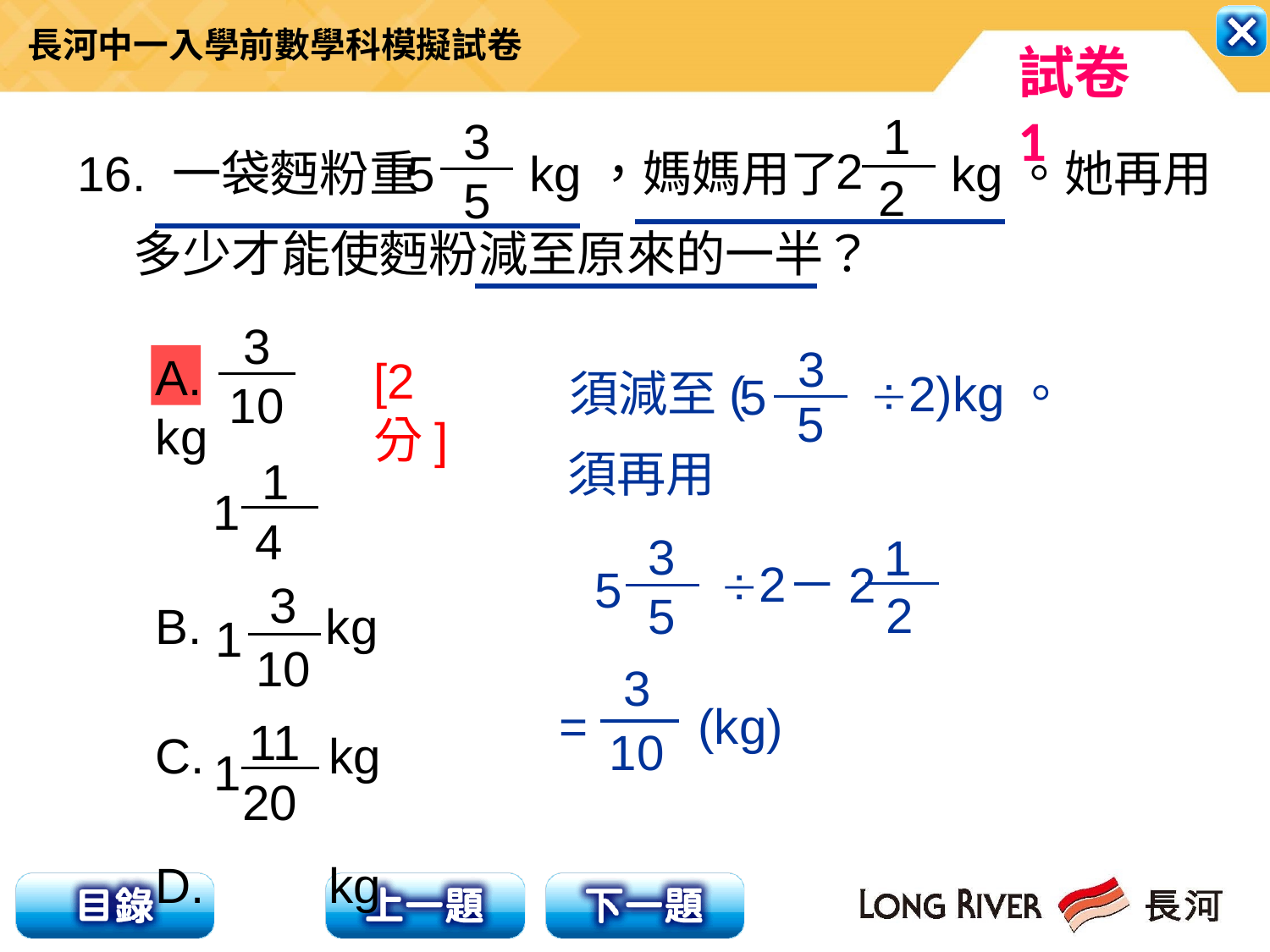

1
 2

  2
3
5
5

16. 一袋麪粉重         kg，媽媽用了         kg。她再用
    多少才能使麪粉減至原來的一半？
3
10

3
5

  5
須減至(         ÷2)kg。
A.        kg
B.         kg
C.         kg
D.         kg
[2分]

須再用
1
 4

1
3
5

÷2
  5
1
2

－2
3
10
1

3
  =        (kg)
10

11
 20

1